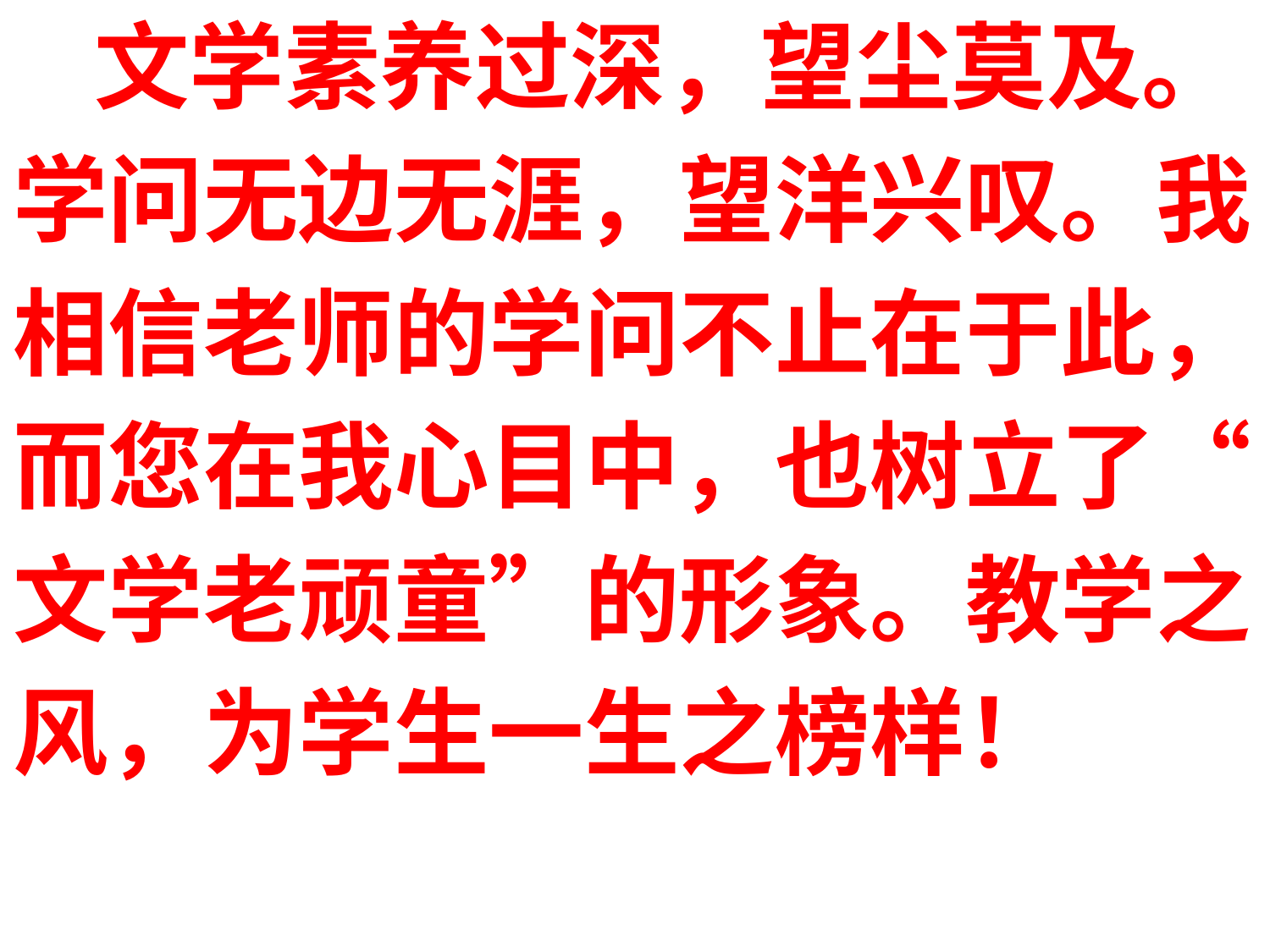

文学素养过深，望尘莫及。
学问无边无涯，望洋兴叹。我
相信老师的学问不止在于此，
而您在我心目中，也树立了“
文学老顽童”的形象。教学之
风，为学生一生之榜样！